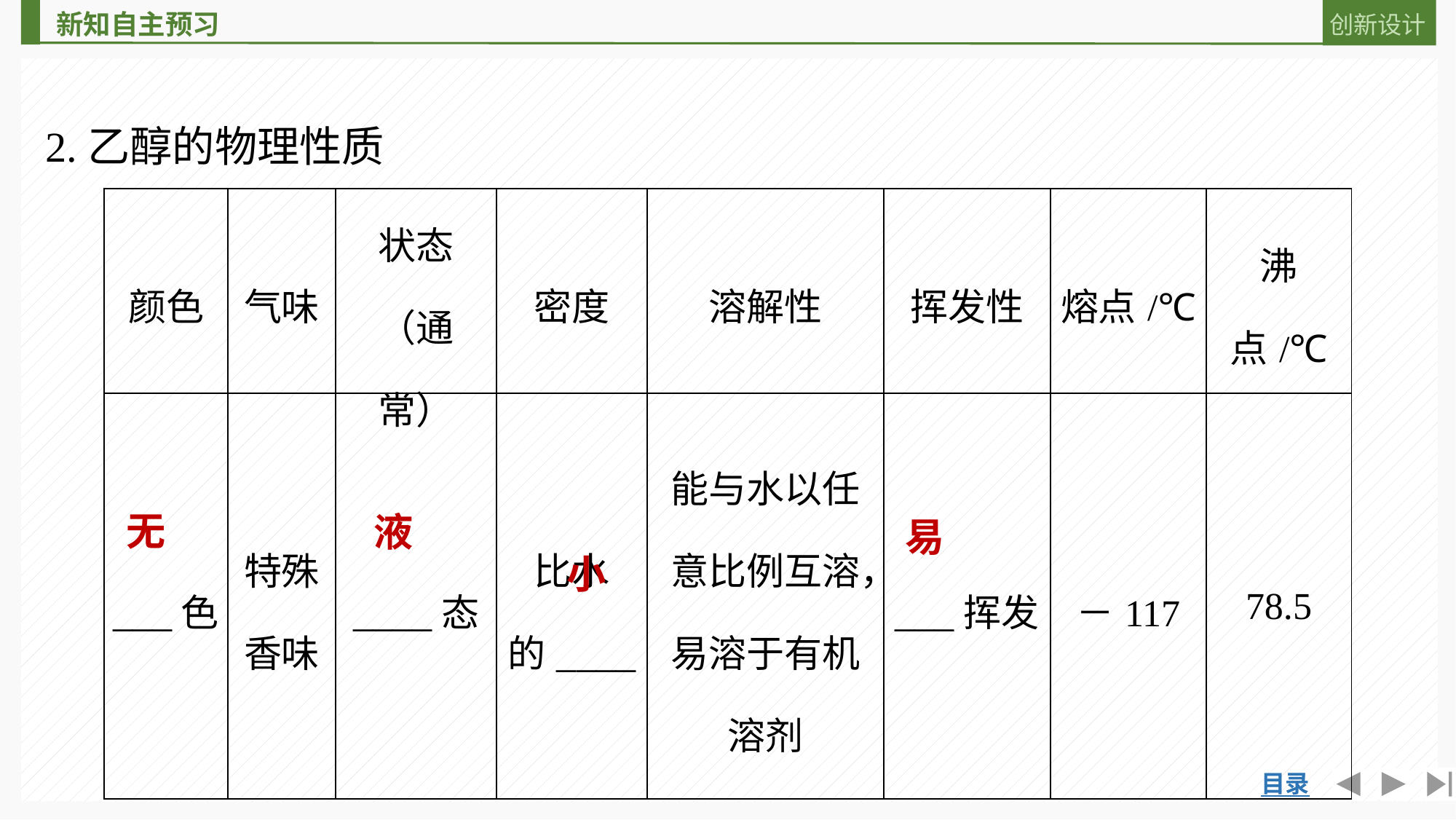

2.乙醇的物理性质
| 颜色 | 气味 | 状态 （通常） | 密度 | 溶解性 | 挥发性 | 熔点/℃ | 沸点/℃ |
| --- | --- | --- | --- | --- | --- | --- | --- |
| \_\_\_色 | 特殊香味 | \_\_\_\_态 | 比水 的\_\_\_\_ | 能与水以任意比例互溶，易溶于有机溶剂 | \_\_\_挥发 | －117 | 78.5 |
无
液
易
小